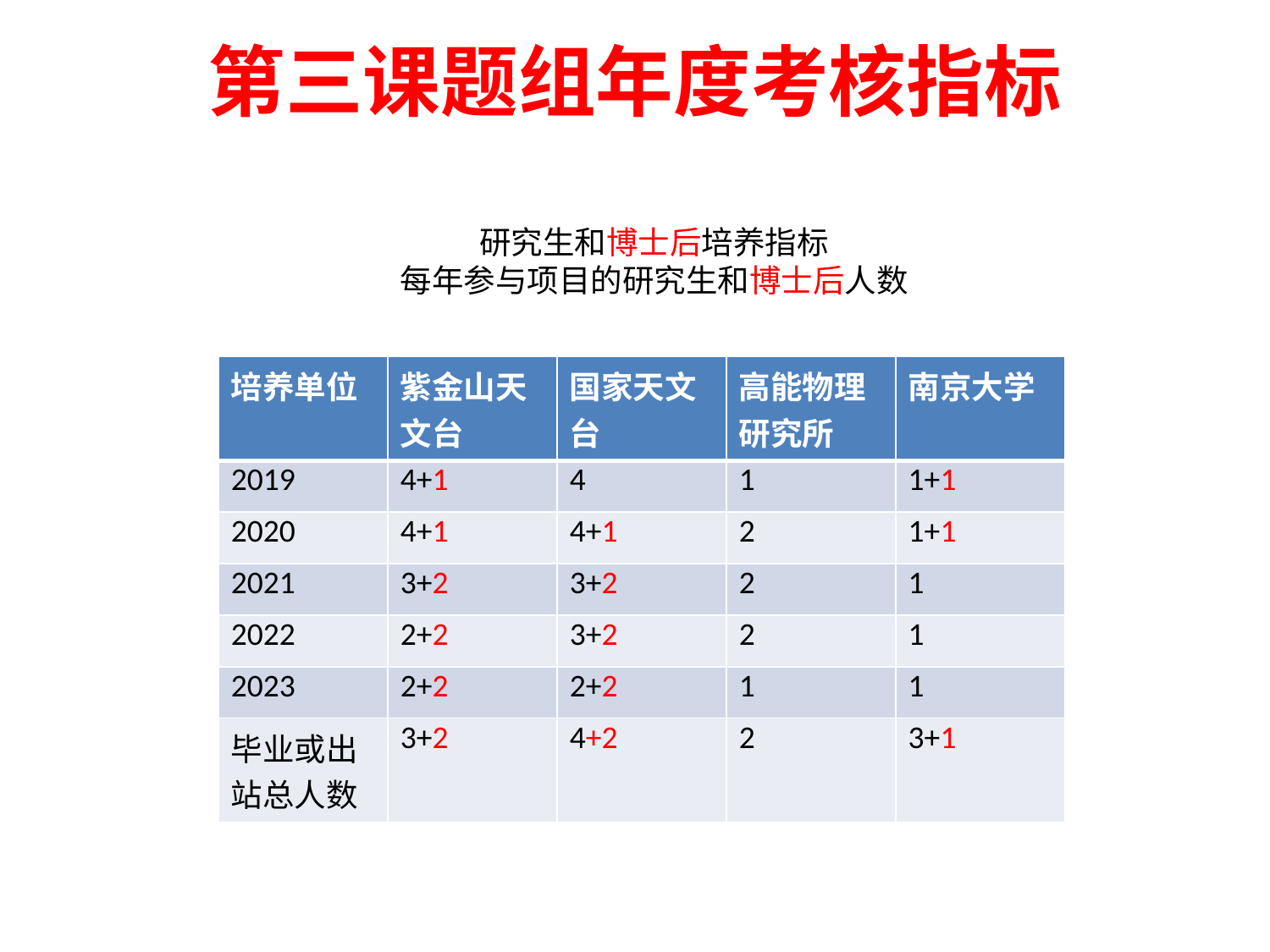

# 第三课题组年度考核指标
研究生和博士后培养指标
每年参与项目的研究生和博士后人数
| 培养单位 | 紫金山天文台 | 国家天文台 | 高能物理研究所 | 南京大学 |
| --- | --- | --- | --- | --- |
| 2019 | 4+1 | 4 | 1 | 1+1 |
| 2020 | 4+1 | 4+1 | 2 | 1+1 |
| 2021 | 3+2 | 3+2 | 2 | 1 |
| 2022 | 2+2 | 3+2 | 2 | 1 |
| 2023 | 2+2 | 2+2 | 1 | 1 |
| 毕业或出站总人数 | 3+2 | 4+2 | 2 | 3+1 |